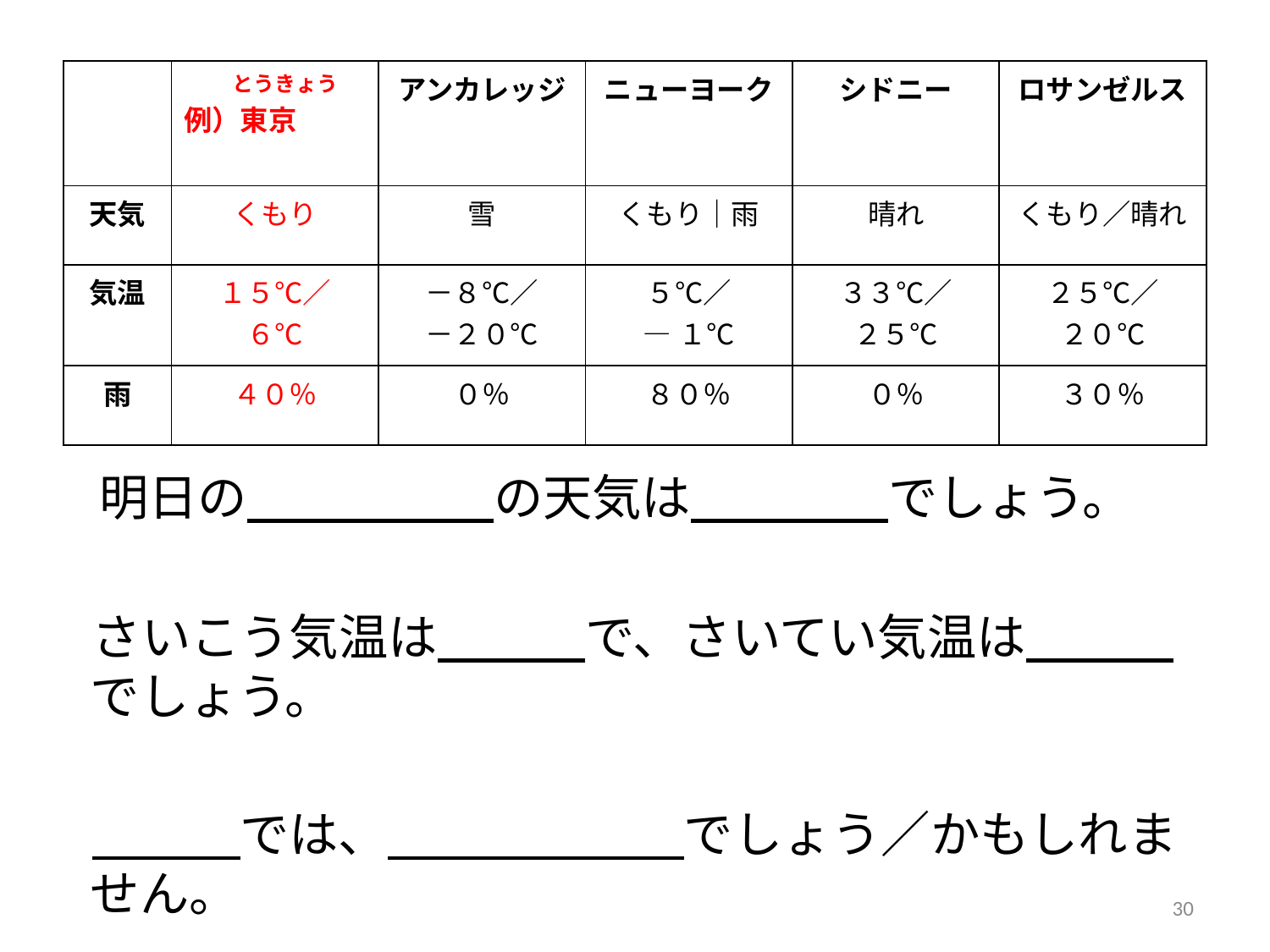

|  | とうきょう 例）東京 | アンカレッジ | ニューヨーク | シドニー | ロサンゼルス |
| --- | --- | --- | --- | --- | --- |
| 天気 | くもり | 雪 | くもり｜雨 | 晴れ | くもり／晴れ |
| 気温 | １５℃／ ６℃ | －８℃／ －２０℃ | ５℃／ ―１℃ | ３３℃／ ２５℃ | ２５℃／ ２０℃ |
| 雨 | ４０％ | ０％ | ８０％ | ０％ | ３０％ |
　明日の　　　　　の天気は　　　　でしょう。

　さいこう気温は　　　で、さいてい気温は　　　でしょう。

　　　　では、　　　　　　でしょう／かもしれません。
30